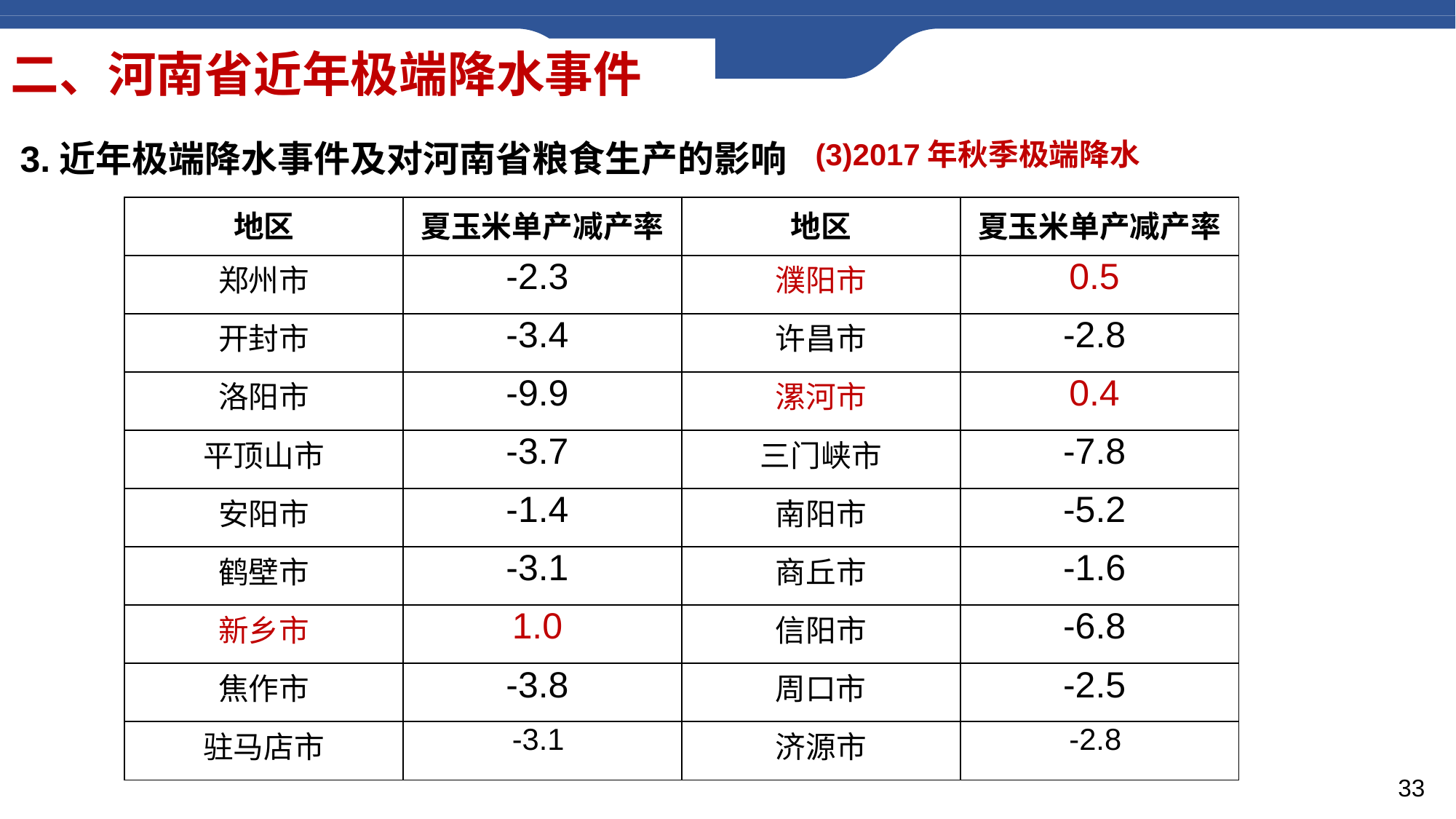

二、河南省近年极端降水事件
3.近年极端降水事件及对河南省粮食生产的影响
(3)2017年秋季极端降水
| 地区 | 夏玉米单产减产率 | 地区 | 夏玉米单产减产率 |
| --- | --- | --- | --- |
| 郑州市 | -2.3 | 濮阳市 | 0.5 |
| 开封市 | -3.4 | 许昌市 | -2.8 |
| 洛阳市 | -9.9 | 漯河市 | 0.4 |
| 平顶山市 | -3.7 | 三门峡市 | -7.8 |
| 安阳市 | -1.4 | 南阳市 | -5.2 |
| 鹤壁市 | -3.1 | 商丘市 | -1.6 |
| 新乡市 | 1.0 | 信阳市 | -6.8 |
| 焦作市 | -3.8 | 周口市 | -2.5 |
| 驻马店市 | -3.1 | 济源市 | -2.8 |